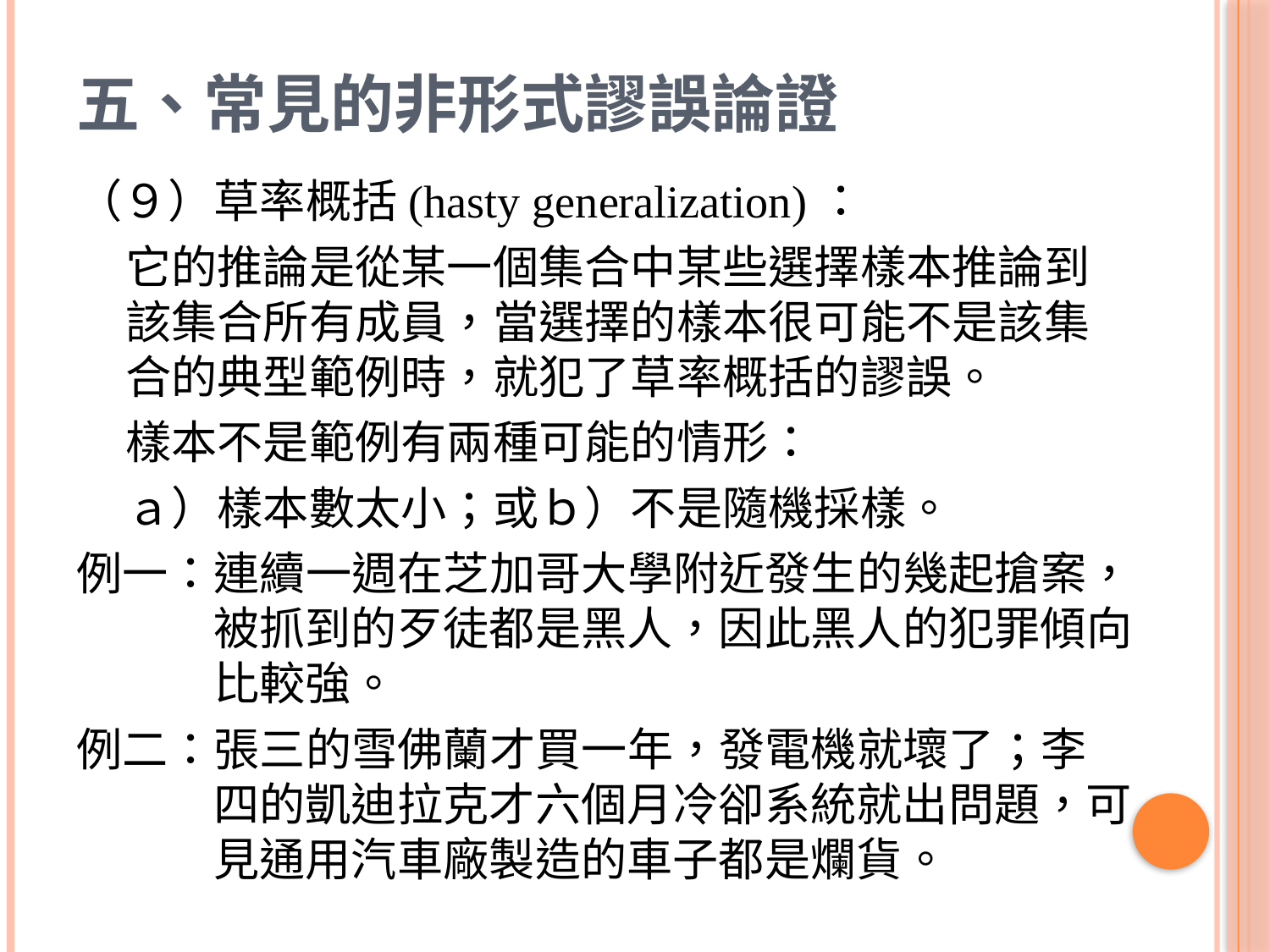

# 五、常見的非形式謬誤論證
（９）草率概括(hasty generalization)：
它的推論是從某一個集合中某些選擇樣本推論到該集合所有成員，當選擇的樣本很可能不是該集合的典型範例時，就犯了草率概括的謬誤。
樣本不是範例有兩種可能的情形：
ａ）樣本數太小；或ｂ）不是隨機採樣。
例一：連續一週在芝加哥大學附近發生的幾起搶案，被抓到的歹徒都是黑人，因此黑人的犯罪傾向比較強。
例二：張三的雪佛蘭才買一年，發電機就壞了；李四的凱迪拉克才六個月冷卻系統就出問題，可見通用汽車廠製造的車子都是爛貨。